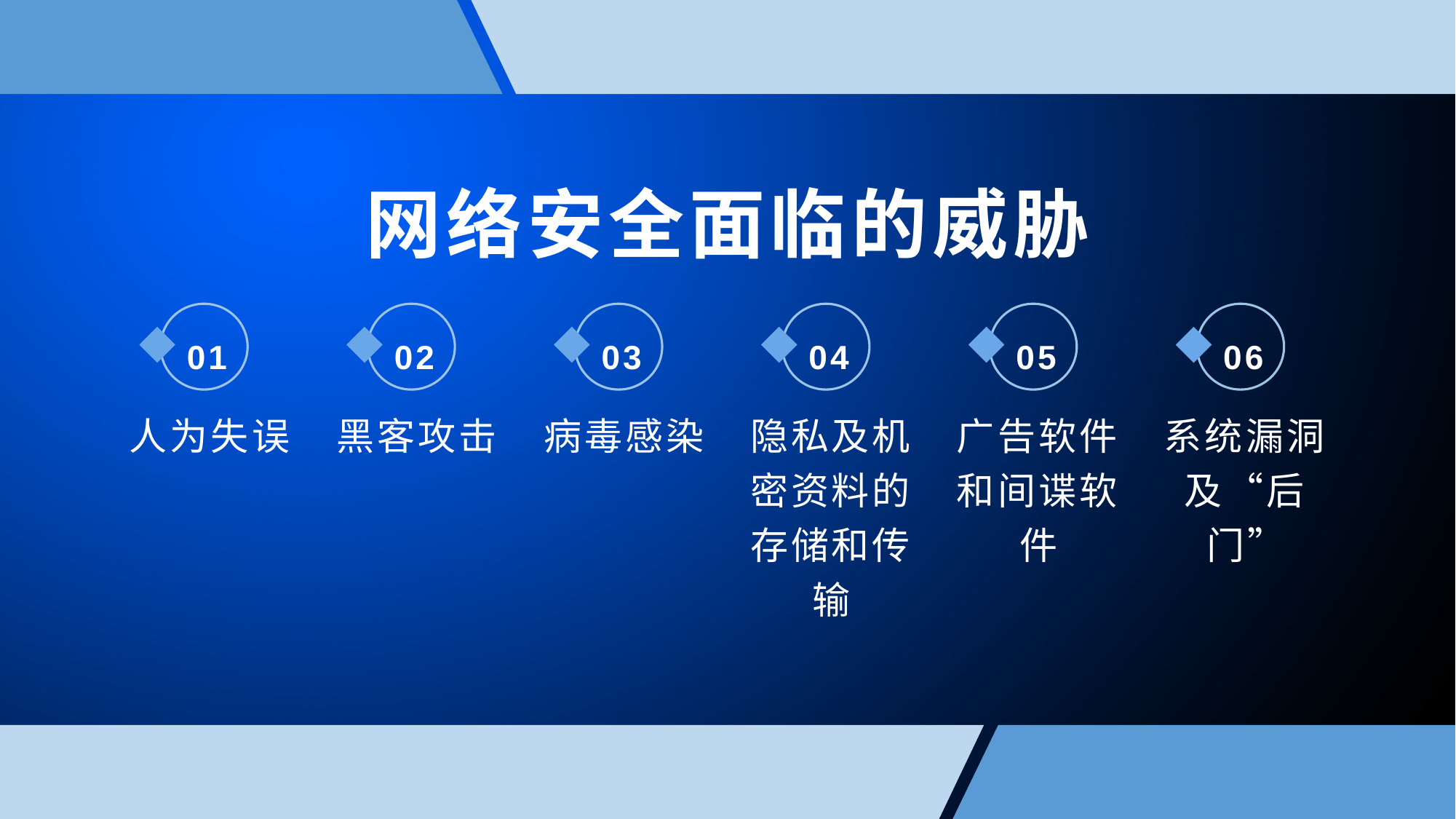

网络安全面临的威胁

01
02
03
04
05
06

人为失误
黑客攻击
病毒感染
隐私及机密资料的存储和传输

广告软件和间谍软件
系统漏洞及“后门”